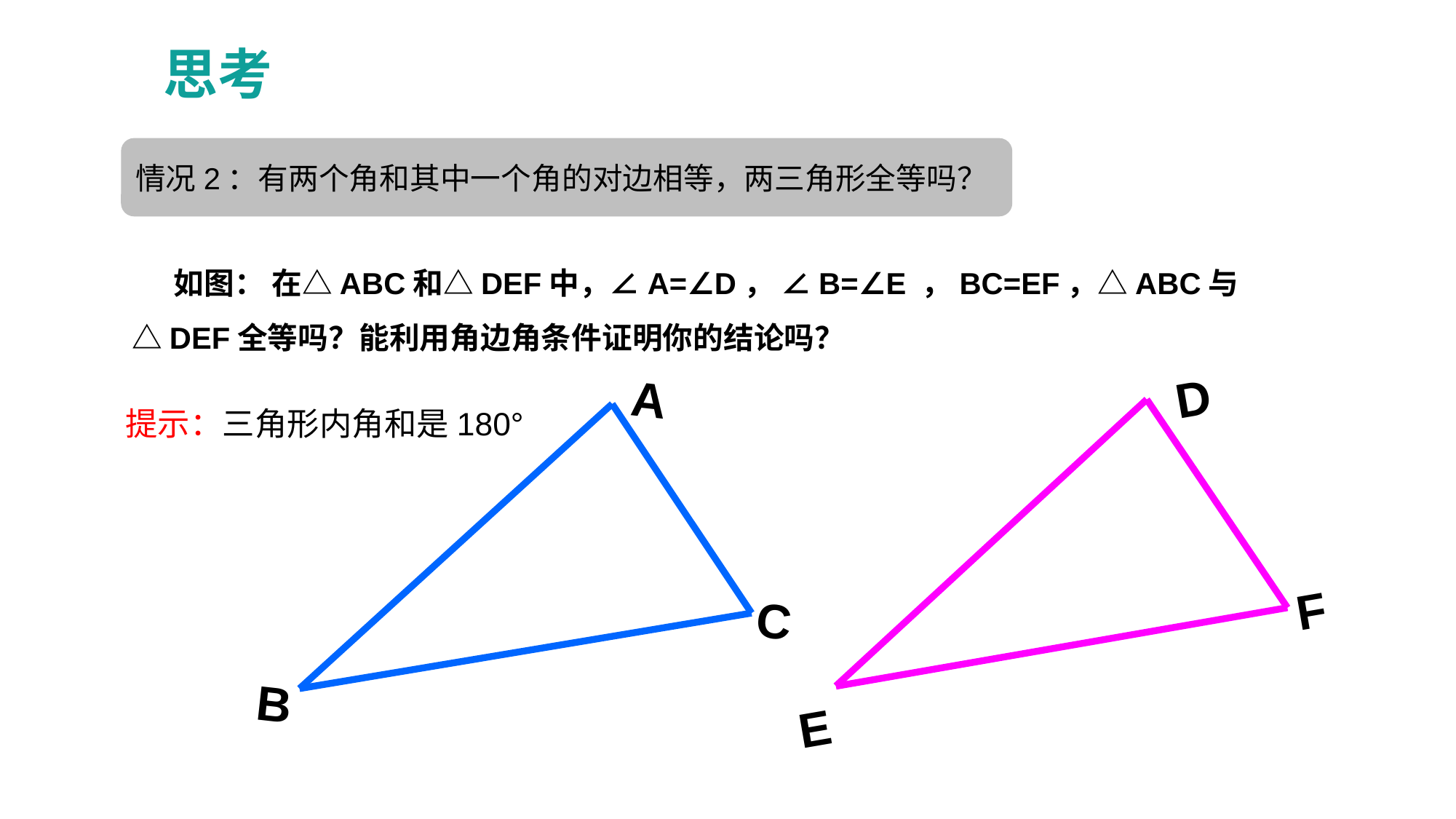

思考
情况2：有两个角和其中一个角的对边相等，两三角形全等吗？
     如图： 在△ABC和△DEF中，∠A=∠D， ∠B=∠E ，BC=EF，△ABC与△DEF全等吗？能利用角边角条件证明你的结论吗？
A

C
B
D

F
E
提示：三角形内角和是180°